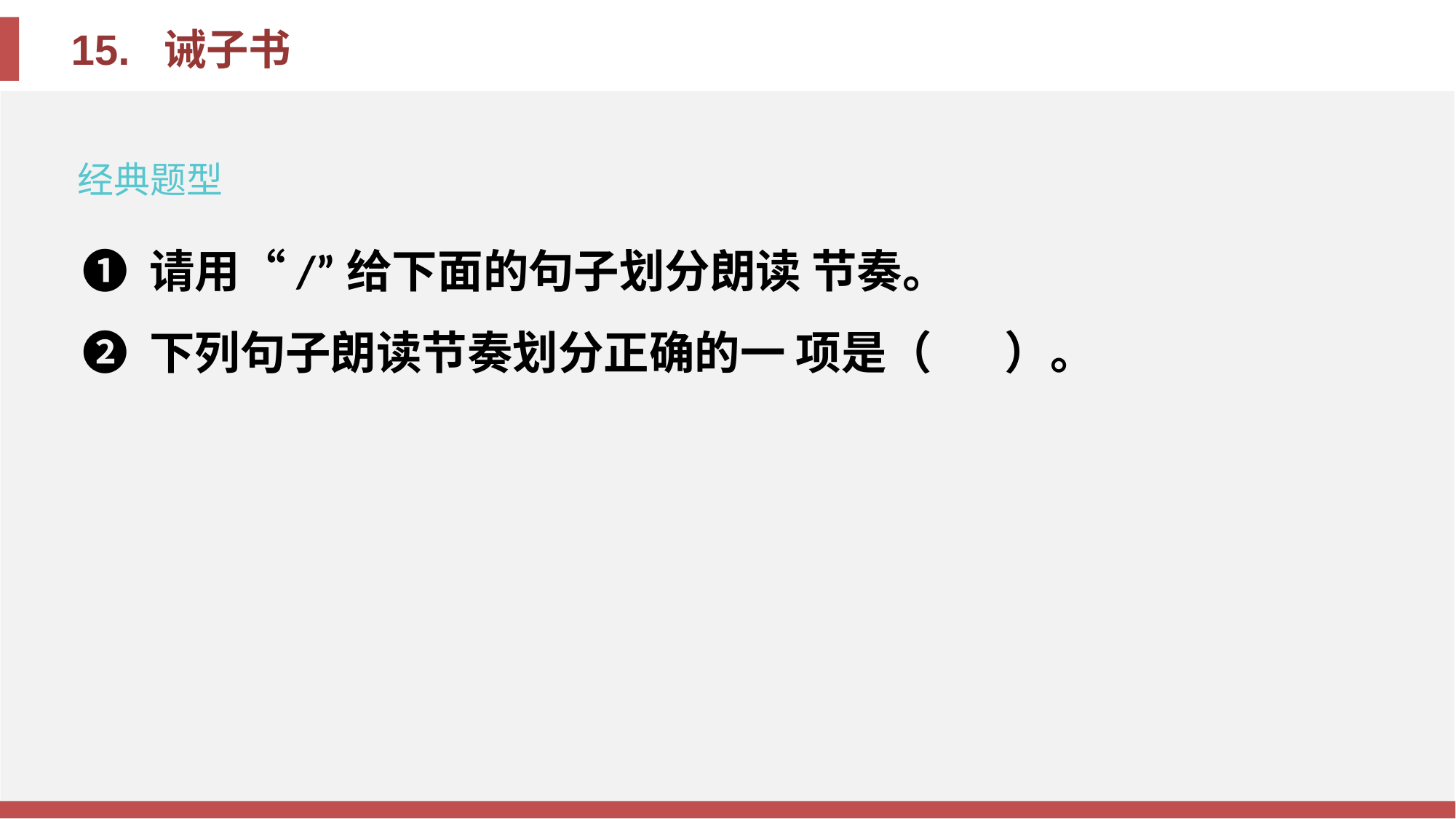

经典题型
❶ 请用“/”给下面的句子划分朗读 节奏。
❷ 下列句子朗读节奏划分正确的一 项是（       ）。